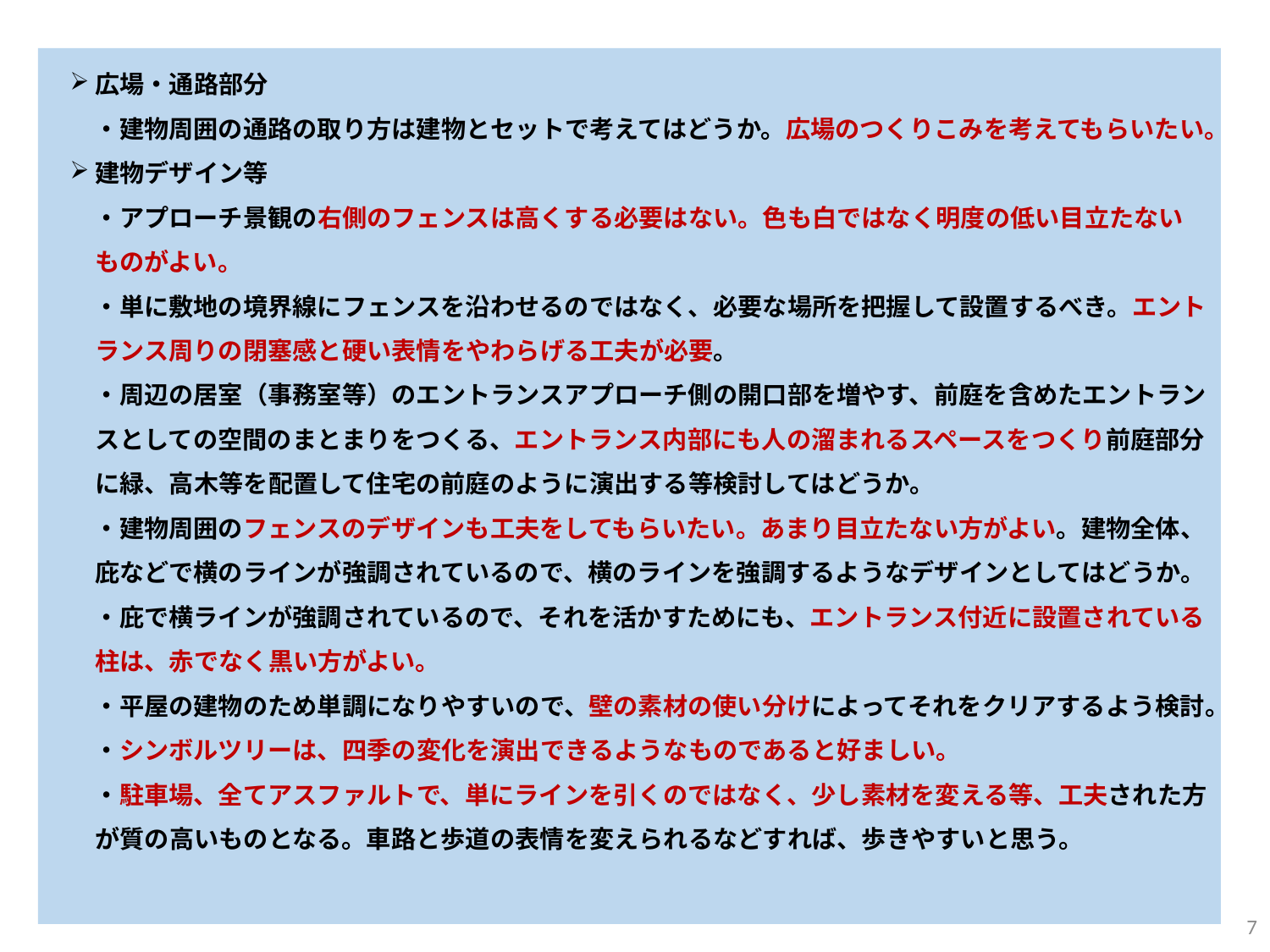

広場・通路部分
　・建物周囲の通路の取り方は建物とセットで考えてはどうか。広場のつくりこみを考えてもらいたい。
建物デザイン等
　・アプローチ景観の右側のフェンスは高くする必要はない。色も白ではなく明度の低い目立たないものがよい。
　・単に敷地の境界線にフェンスを沿わせるのではなく、必要な場所を把握して設置するべき。エントランス周りの閉塞感と硬い表情をやわらげる工夫が必要。
　・周辺の居室（事務室等）のエントランスアプローチ側の開口部を増やす、前庭を含めたエントランスとしての空間のまとまりをつくる、エントランス内部にも人の溜まれるスペースをつくり前庭部分に緑、高木等を配置して住宅の前庭のように演出する等検討してはどうか。
　・建物周囲のフェンスのデザインも工夫をしてもらいたい。あまり目立たない方がよい。建物全体、庇などで横のラインが強調されているので、横のラインを強調するようなデザインとしてはどうか。
　・庇で横ラインが強調されているので、それを活かすためにも、エントランス付近に設置されている柱は、赤でなく黒い方がよい。
　・平屋の建物のため単調になりやすいので、壁の素材の使い分けによってそれをクリアするよう検討。
　・シンボルツリーは、四季の変化を演出できるようなものであると好ましい。
　・駐車場、全てアスファルトで、単にラインを引くのではなく、少し素材を変える等、工夫された方が質の高いものとなる。車路と歩道の表情を変えられるなどすれば、歩きやすいと思う。
7